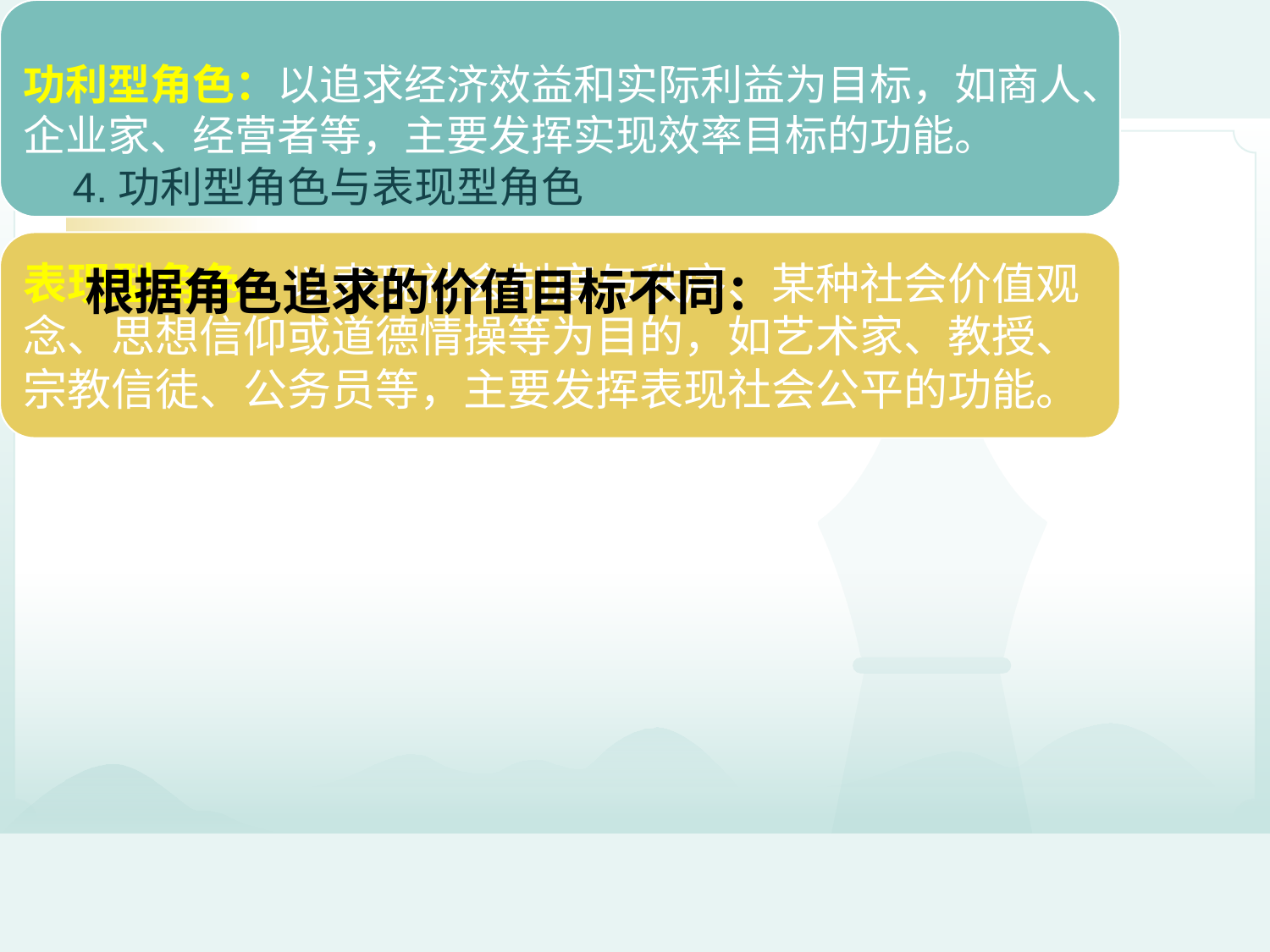

# 4.功利型角色与表现型角色
根据角色追求的价值目标不同：
功利型角色：以追求经济效益和实际利益为目标，如商人、企业家、经营者等，主要发挥实现效率目标的功能。
表现型角色：以表现社会制度与秩序、某种社会价值观念、思想信仰或道德情操等为目的，如艺术家、教授、宗教信徒、公务员等，主要发挥表现社会公平的功能。